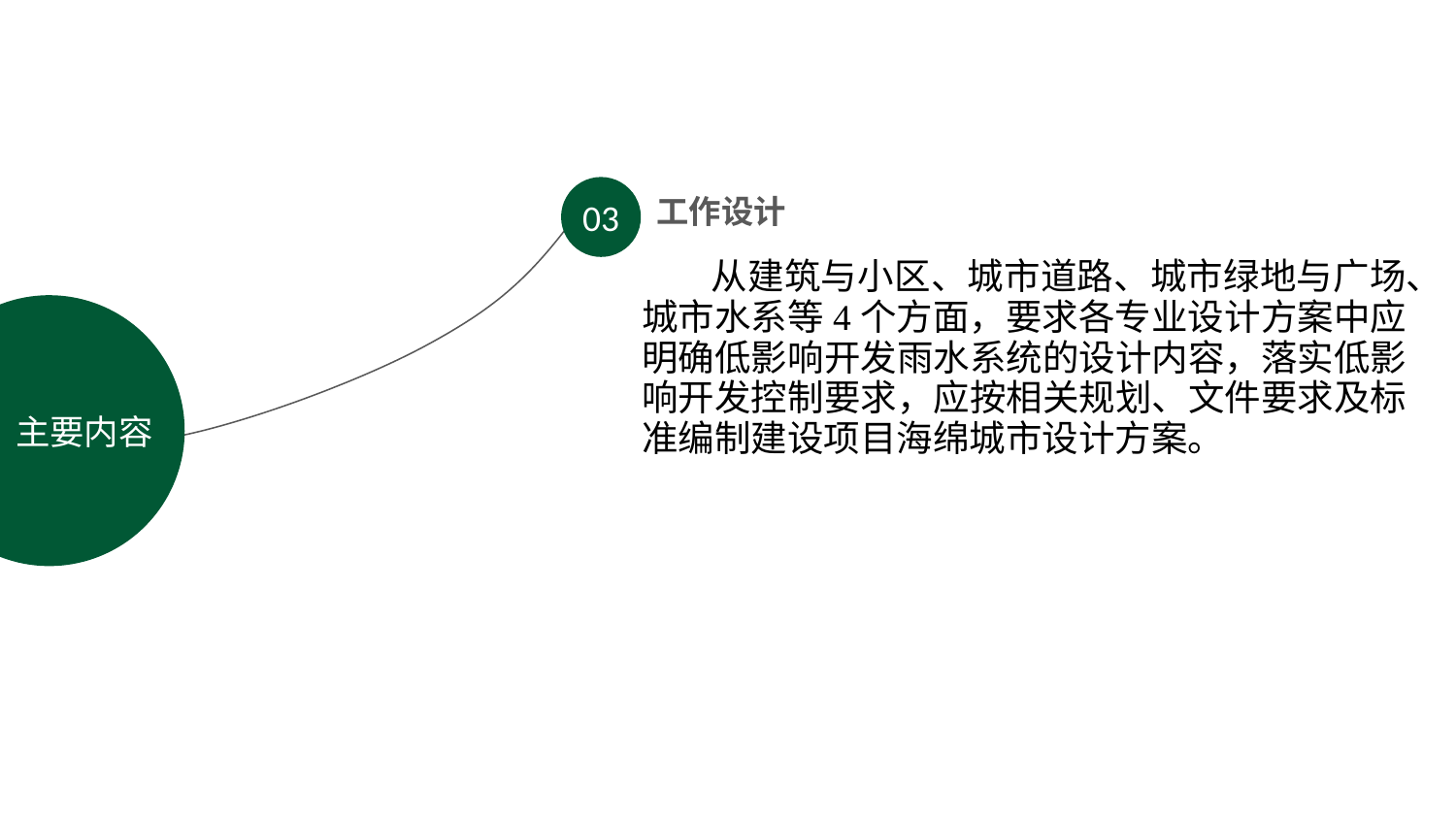

03
工作设计

            从建筑与小区、城市道路、城市绿地与广场、城市水系等4个方面，要求各专业设计方案中应明确低影响开发雨水系统的设计内容，落实低影响开发控制要求，应按相关规划、文件要求及标准编制建设项目海绵城市设计方案。
主要内容